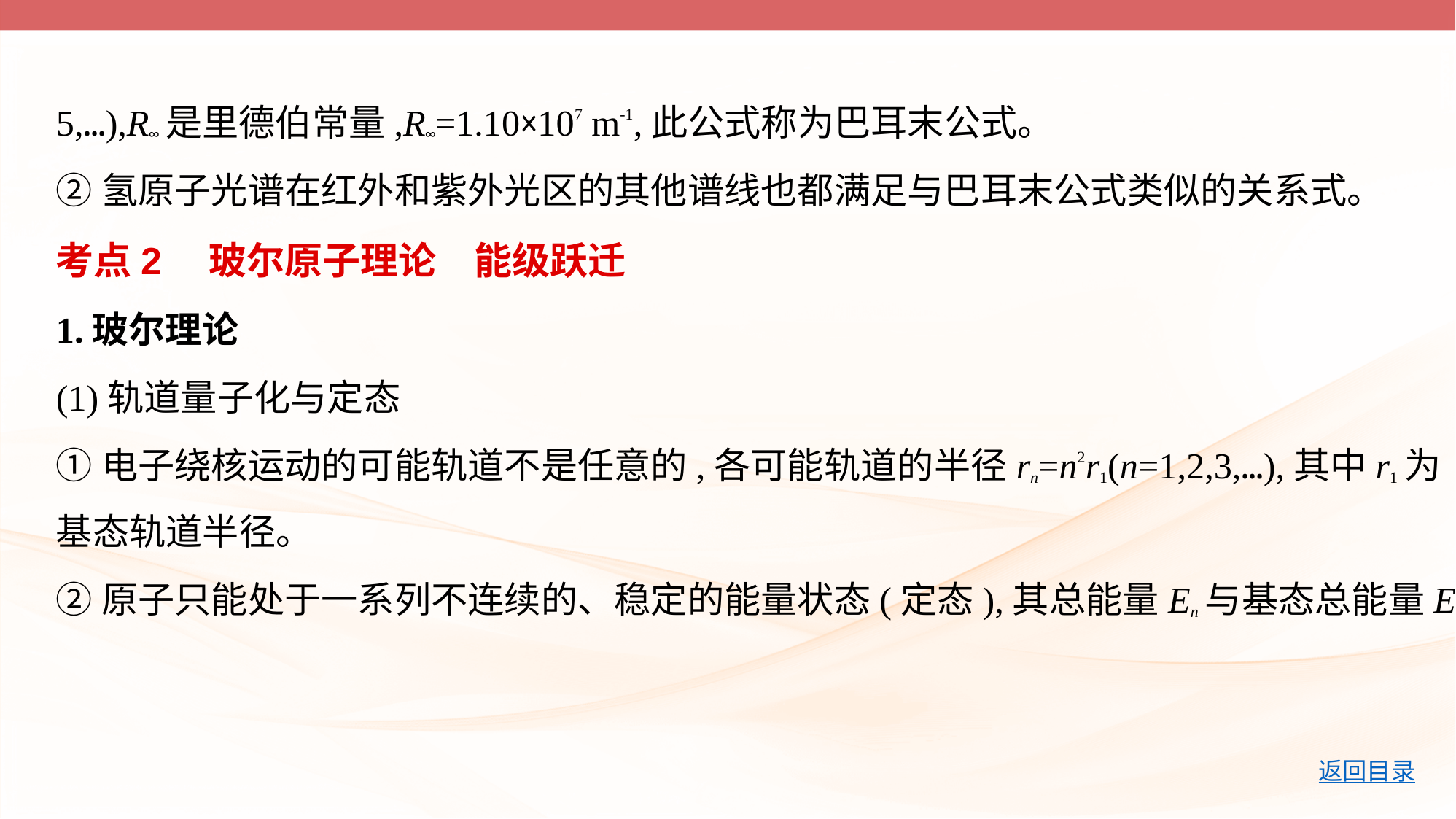

5,…),R∞是里德伯常量,R∞=1.10×107 m-1,此公式称为巴耳末公式。
②氢原子光谱在红外和紫外光区的其他谱线也都满足与巴耳末公式类似的关系式。
考点2　玻尔原子理论　能级跃迁
1.玻尔理论
(1)轨道量子化与定态
①电子绕核运动的可能轨道不是任意的,各可能轨道的半径rn=n2r1(n=1,2,3,…),其中r1为
基态轨道半径。
②原子只能处于一系列不连续的、稳定的能量状态(定态),其总能量En与基态总能量E1